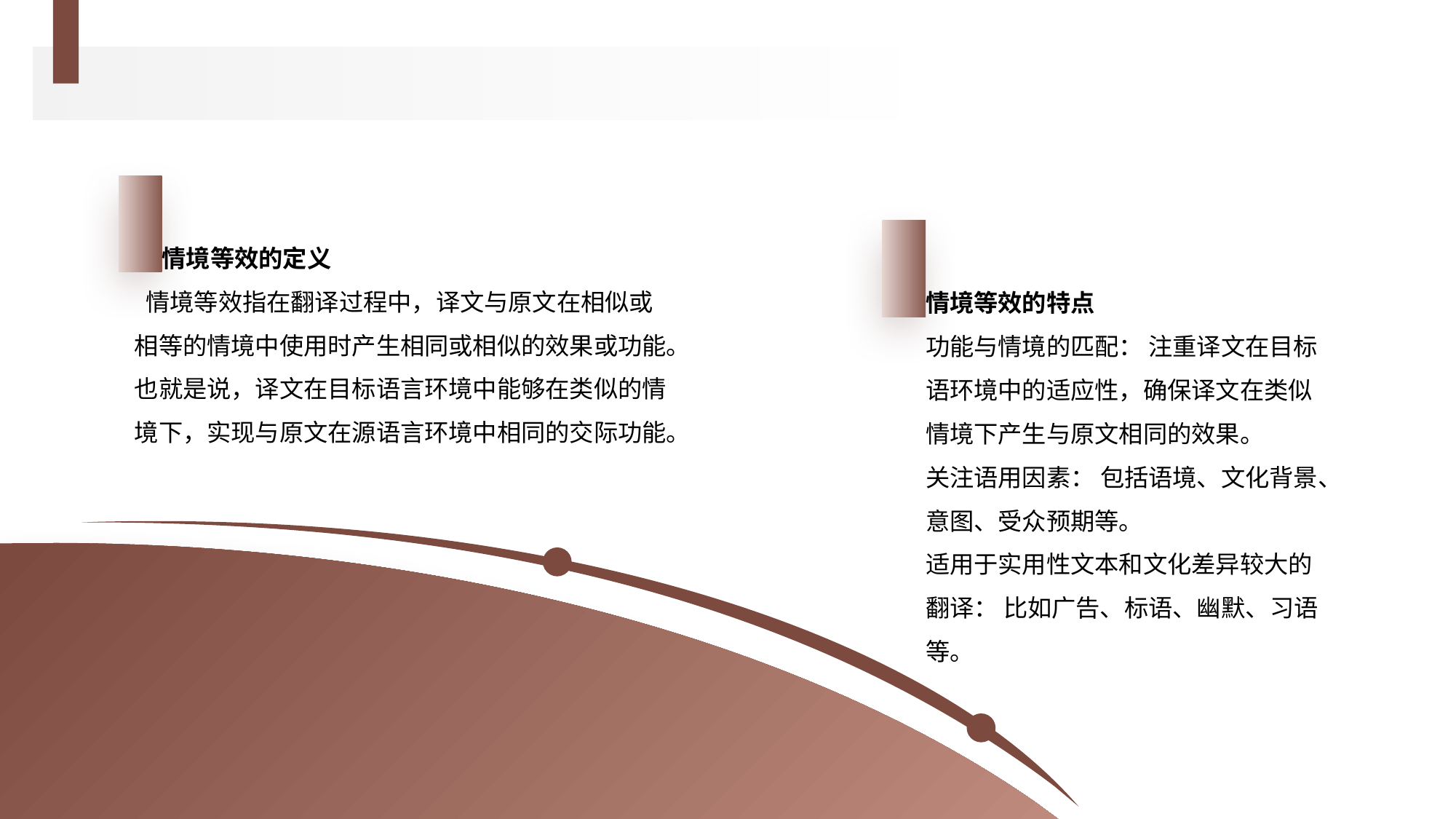

情境等效的定义

情境等效的特点
 情境等效指在翻译过程中，译文与原文在相似或相等的情境中使用时产生相同或相似的效果或功能。也就是说，译文在目标语言环境中能够在类似的情境下，实现与原文在源语言环境中相同的交际功能。
功能与情境的匹配： 注重译文在目标语环境中的适应性，确保译文在类似情境下产生与原文相同的效果。
关注语用因素： 包括语境、文化背景、意图、受众预期等。
适用于实用性文本和文化差异较大的翻译： 比如广告、标语、幽默、习语等。